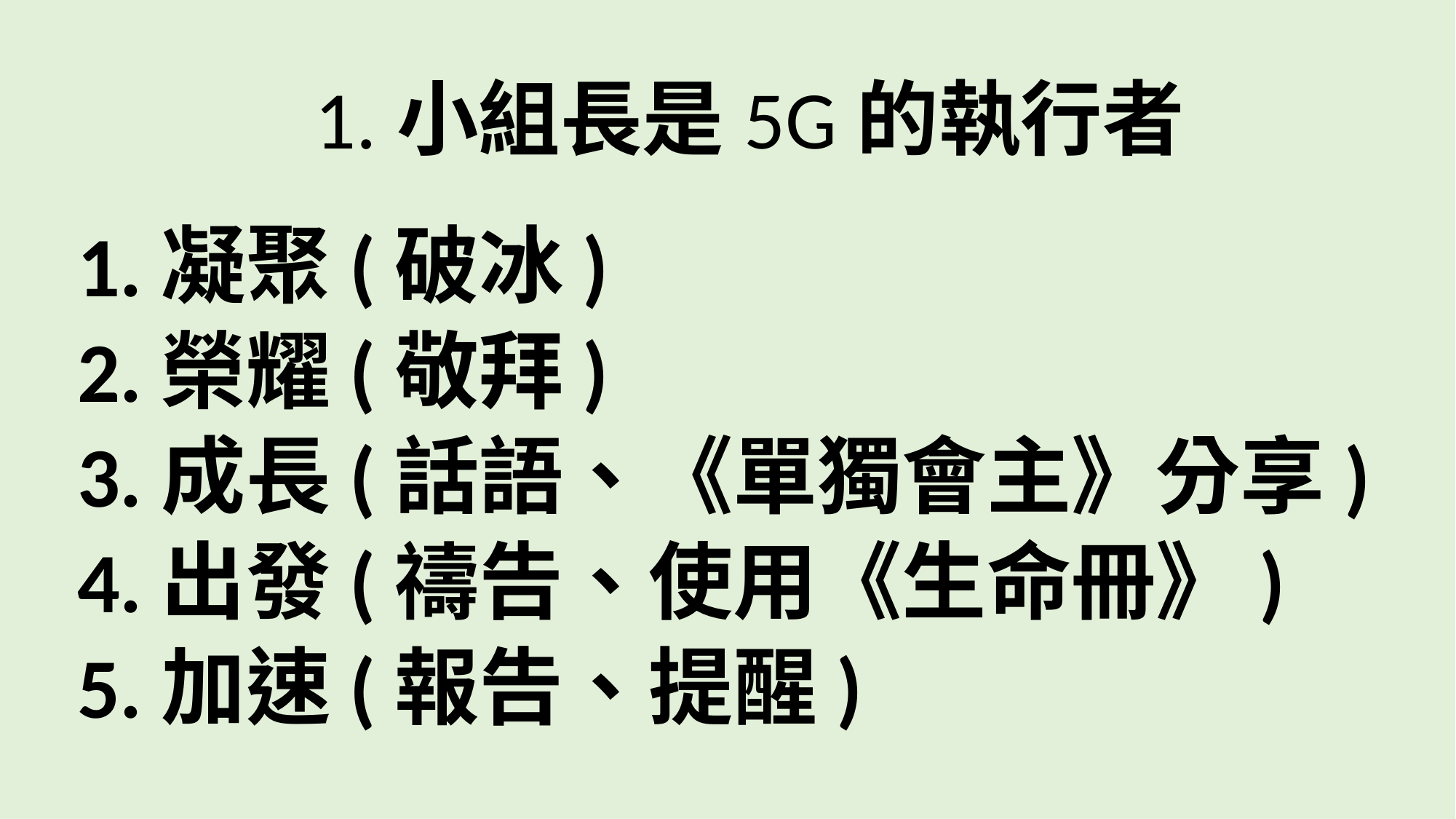

# 1.小組長是5G的執行者
1.凝聚(破冰)
2.榮耀(敬拜)
3.成長(話語、《單獨會主》分享)
4.出發(禱告、使用《生命冊》)
5.加速(報告、提醒)